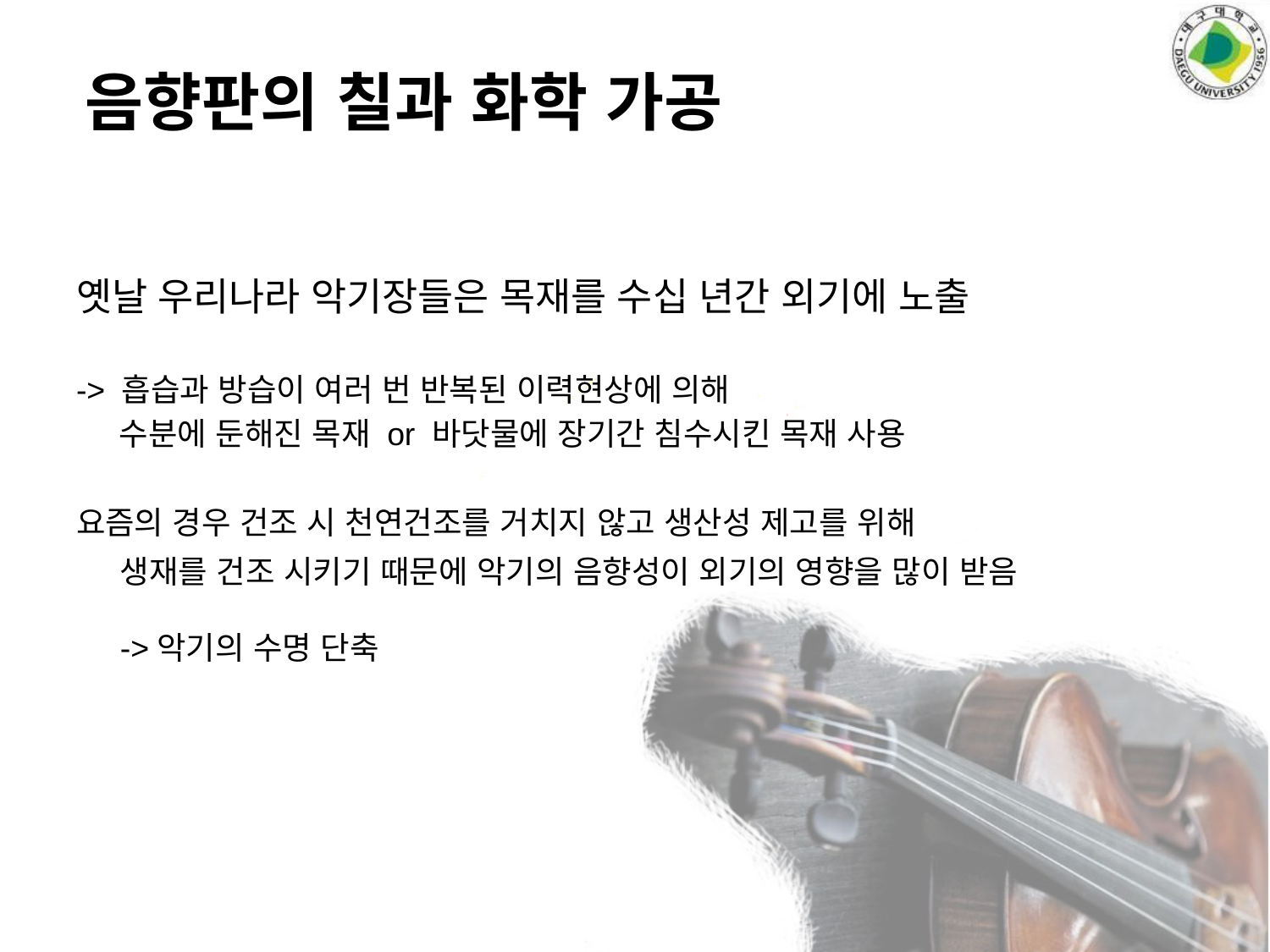

음향판의 칠과 화학 가공
옛날 우리나라 악기장들은 목재를 수십 년간 외기에 노출

-> 흡습과 방습이 여러 번 반복된 이력현상에 의해
    수분에 둔해진 목재 or 바닷물에 장기간 침수시킨 목재 사용

요즘의 경우 건조 시 천연건조를 거치지 않고 생산성 제고를 위해
생재를 건조 시키기 때문에 악기의 음향성이 외기의 영향을 많이 받음

->악기의 수명 단축